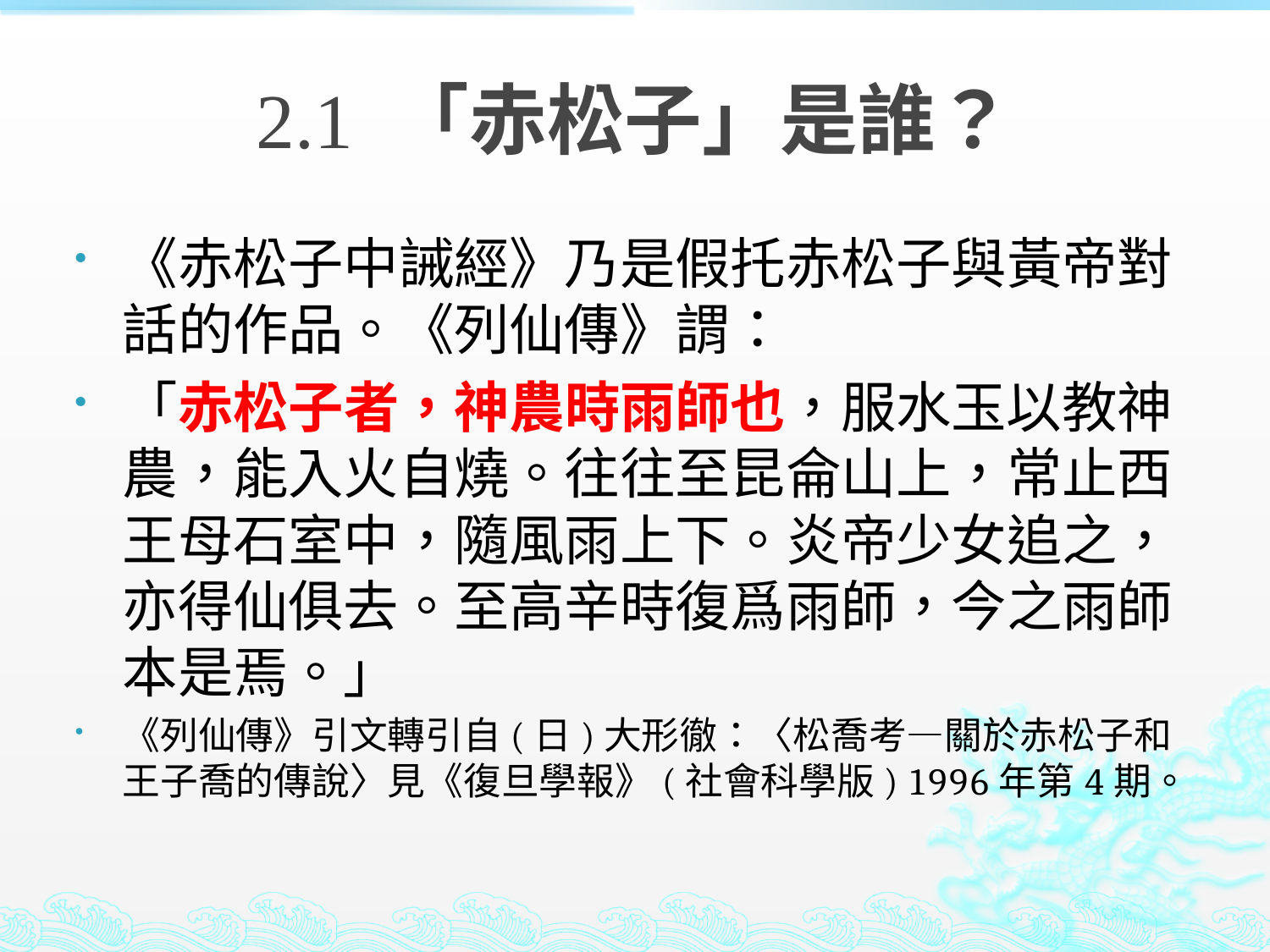

# 2.1 「赤松子」是誰？
《赤松子中誡經》乃是假托赤松子與黃帝對話的作品。《列仙傳》謂：
「赤松子者，神農時雨師也，服水玉以教神農，能入火自燒。往往至昆侖山上，常止西王母石室中，隨風雨上下。炎帝少女追之，亦得仙俱去。至高辛時復爲雨師，今之雨師本是焉。」
《列仙傳》引文轉引自(日)大形徹：〈松喬考—關於赤松子和王子喬的傳說〉見《復旦學報》(社會科學版) 1996年第4期。